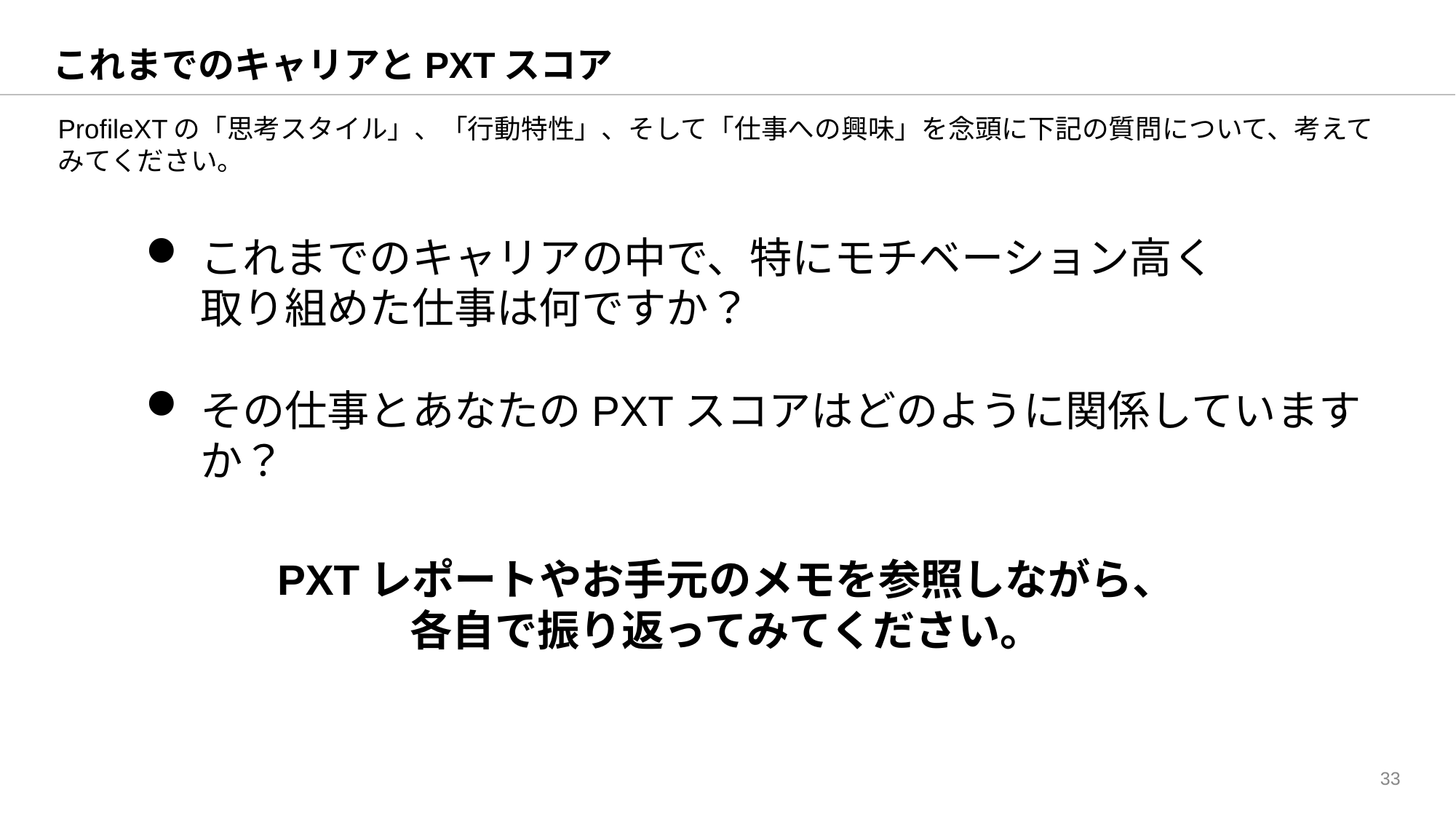

# これまでのキャリアとPXTスコア
ProfileXTの「思考スタイル」、「行動特性」、そして「仕事への興味」を念頭に下記の質問について、考えてみてください。

これまでのキャリアの中で、特にモチベーション高く
取り組めた仕事は何ですか？

その仕事とあなたのPXTスコアはどのように関係していますか？
PXTレポートやお手元のメモを参照しながら、
各自で振り返ってみてください。
33